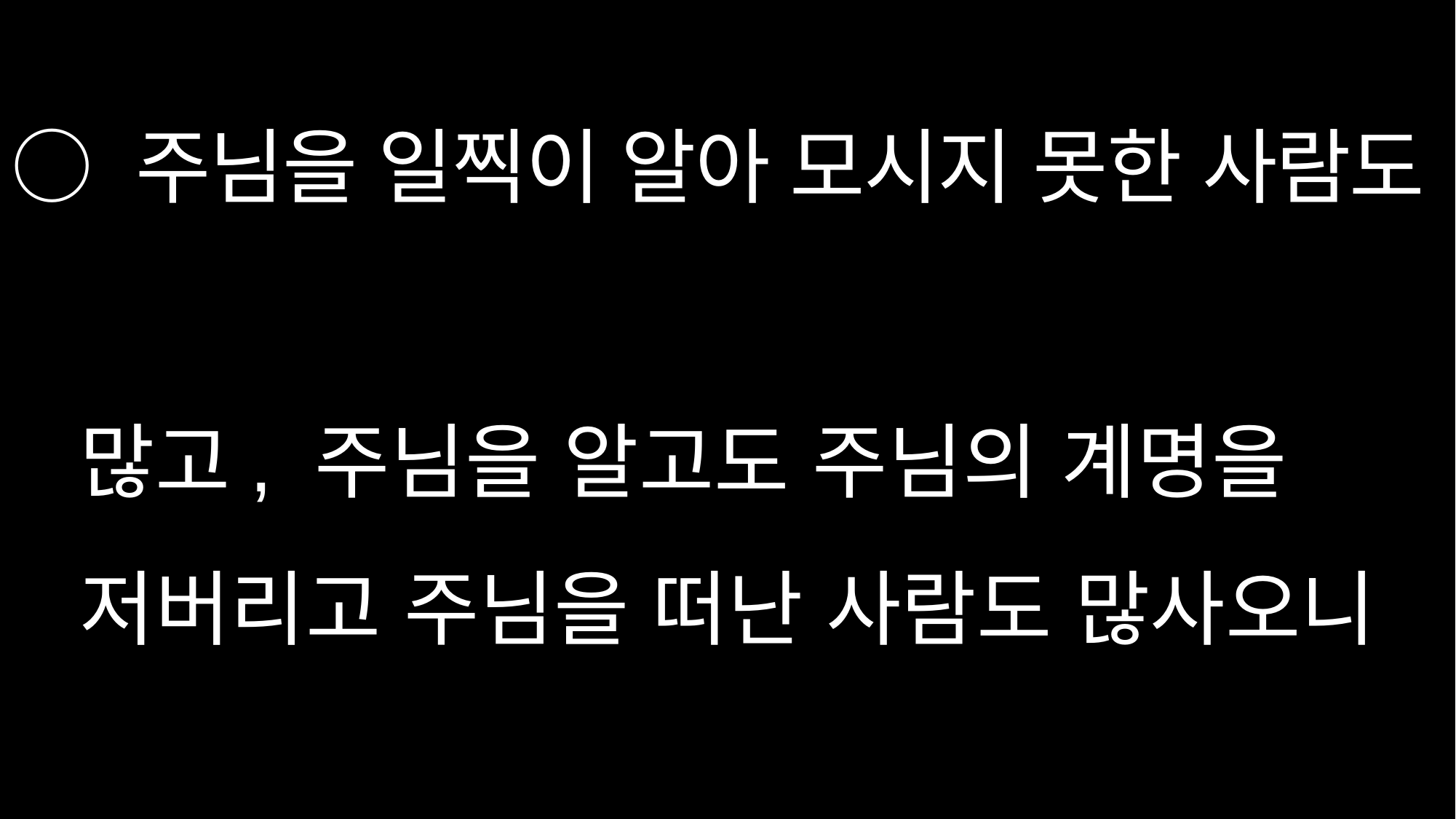

# ○ 주님을 일찍이 알아 모시지 못한 사람도 많고, 주님을 알고도 주님의 계명을 저버리고 주님을 떠난 사람도 많사오니